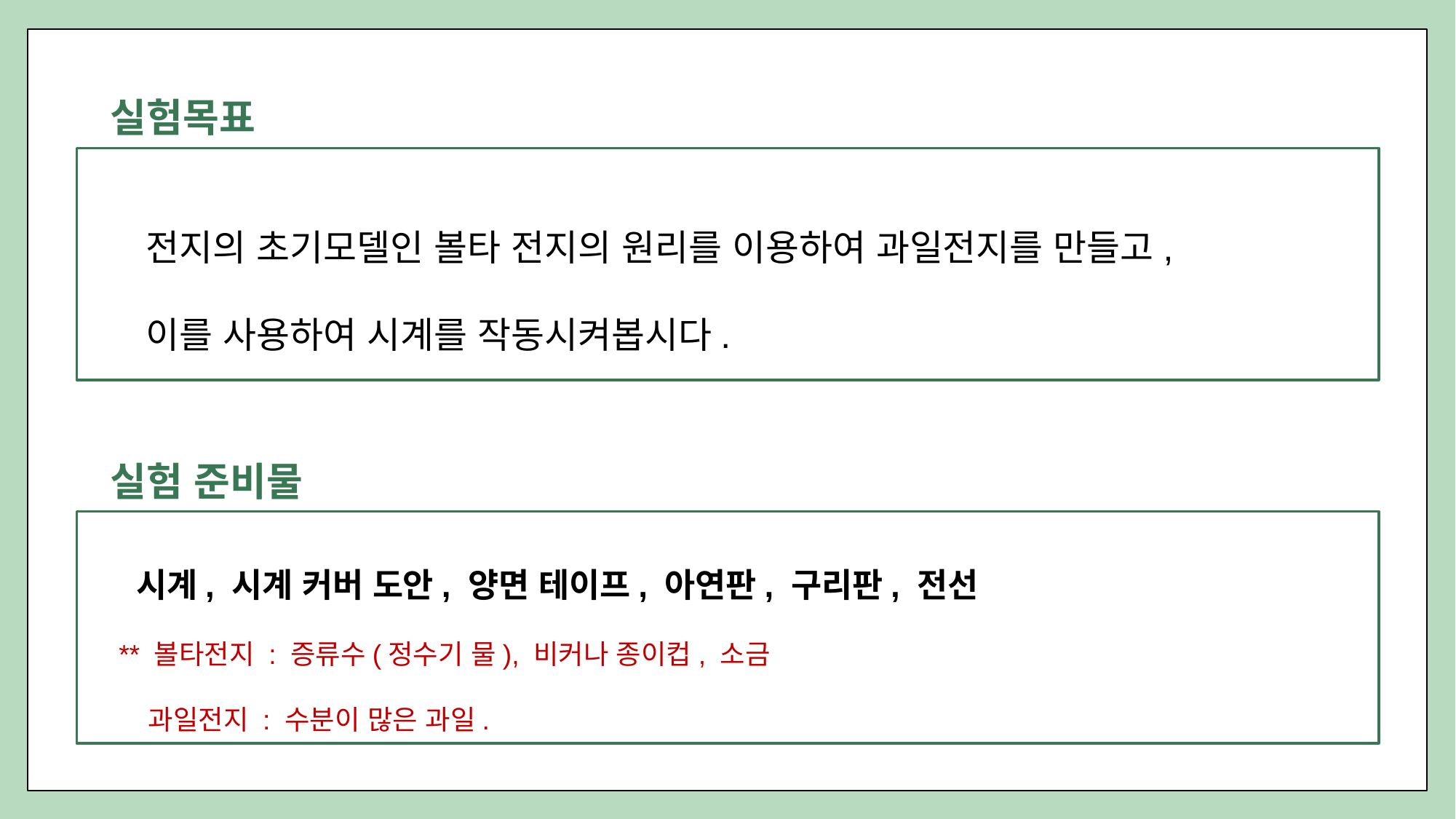

실험목표

전지의 초기모델인 볼타 전지의 원리를 이용하여 과일전지를 만들고,
이를 사용하여 시계를 작동시켜봅시다.
실험 준비물

 시계, 시계 커버 도안, 양면 테이프, 아연판, 구리판, 전선
** 볼타전지 : 증류수(정수기 물), 비커나 종이컵, 소금
   과일전지 : 수분이 많은 과일.